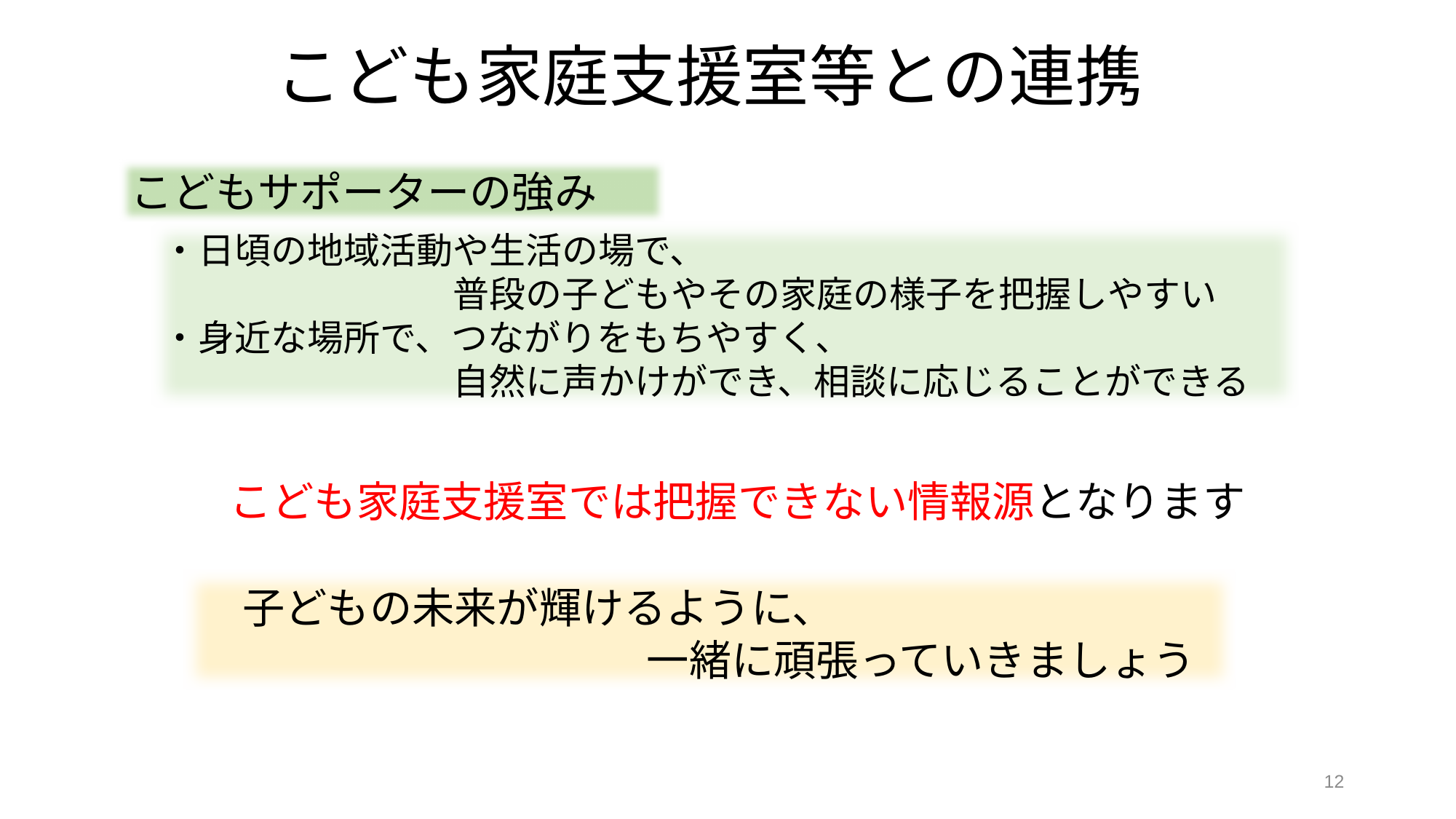

こども家庭支援室等との連携
こどもサポーターの強み
・日頃の地域活動や生活の場で、
　　　　　　　　普段の子どもやその家庭の様子を把握しやすい
・身近な場所で、つながりをもちやすく、
　　　　　　　　自然に声かけができ、相談に応じることができる
こども家庭支援室では把握できない情報源となります
　子どもの未来が輝けるように、
　　　　　　　　　　一緒に頑張っていきましょう
12